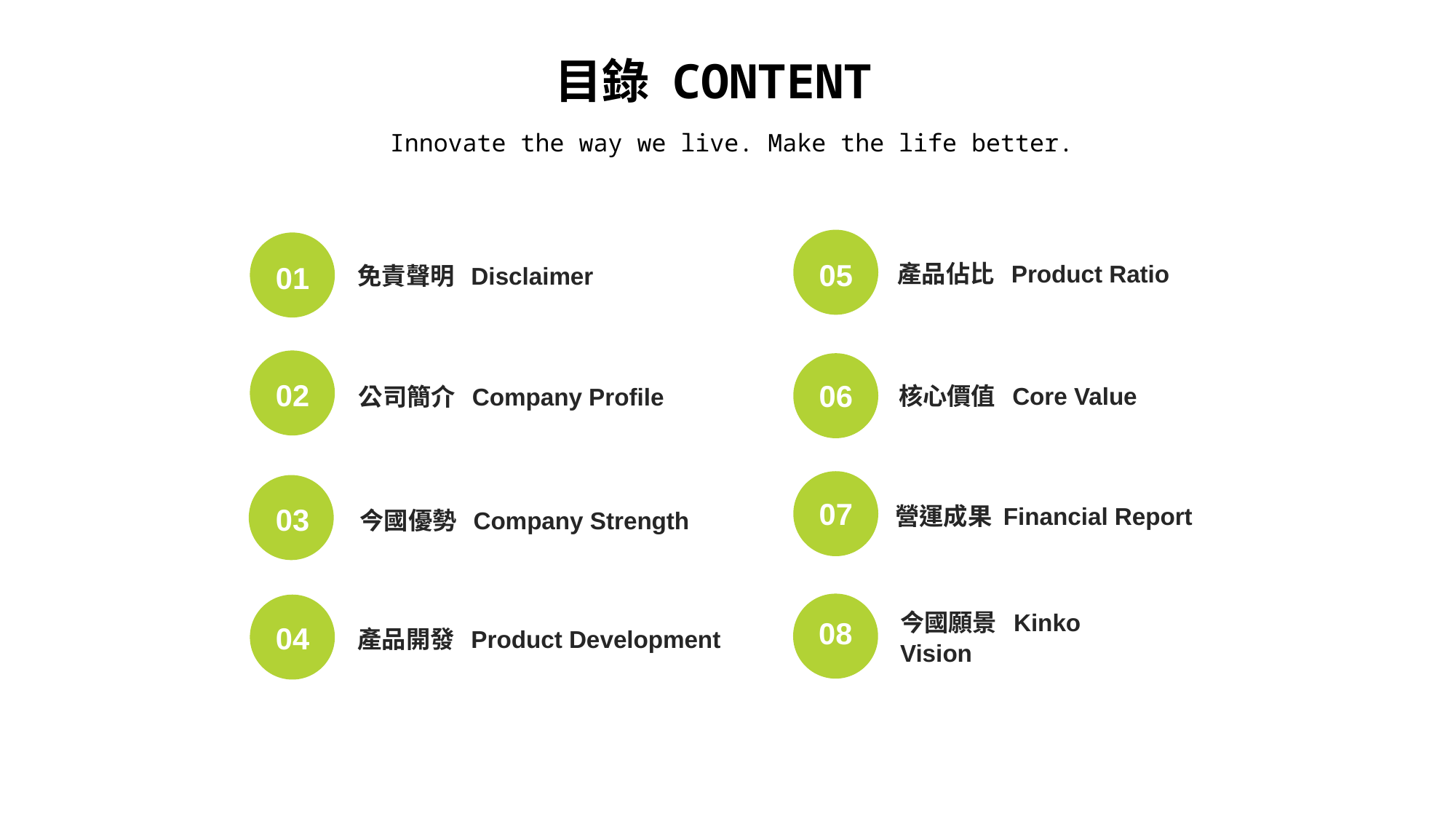

目錄 CONTENT
Innovate the way we live. Make the life better.

產品佔比  Product Ratio
免責聲明  Disclaimer
05
01

核心價值  Core Value
公司簡介  Company Profile
02
06

營運成果 Financial Report
今國優勢  Company Strength
07
03

今國願景  Kinko Vision
產品開發  Product Development
08
04